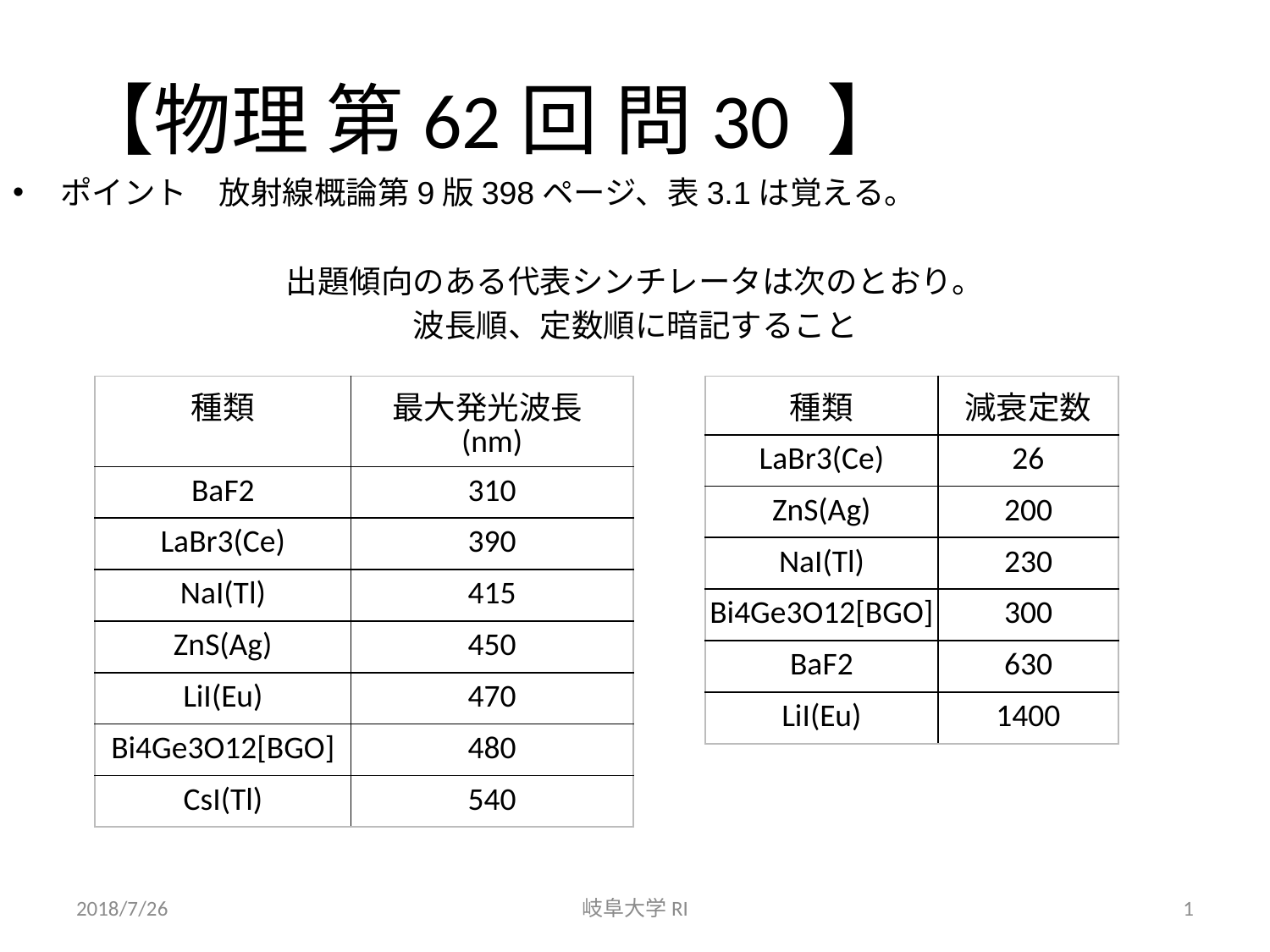

# 【物理 第62回 問30 】
ポイント　放射線概論第9版398ページ、表3.1は覚える。

出題傾向のある代表シンチレータは次のとおり。
波長順、定数順に暗記すること

| 種類 | 最大発光波長(nm) |
| --- | --- |
| BaF2 | 310 |
| LaBr3(Ce) | 390 |
| NaI(Tl) | 415 |
| ZnS(Ag) | 450 |
| LiI(Eu) | 470 |
| Bi4Ge3O12[BGO] | 480 |
| CsI(Tl) | 540 |
| 種類 | 減衰定数 |
| --- | --- |
| LaBr3(Ce) | 26 |
| ZnS(Ag) | 200 |
| NaI(Tl) | 230 |
| Bi4Ge3O12[BGO] | 300 |
| BaF2 | 630 |
| LiI(Eu) | 1400 |
2018/7/26
岐阜大学RI
1